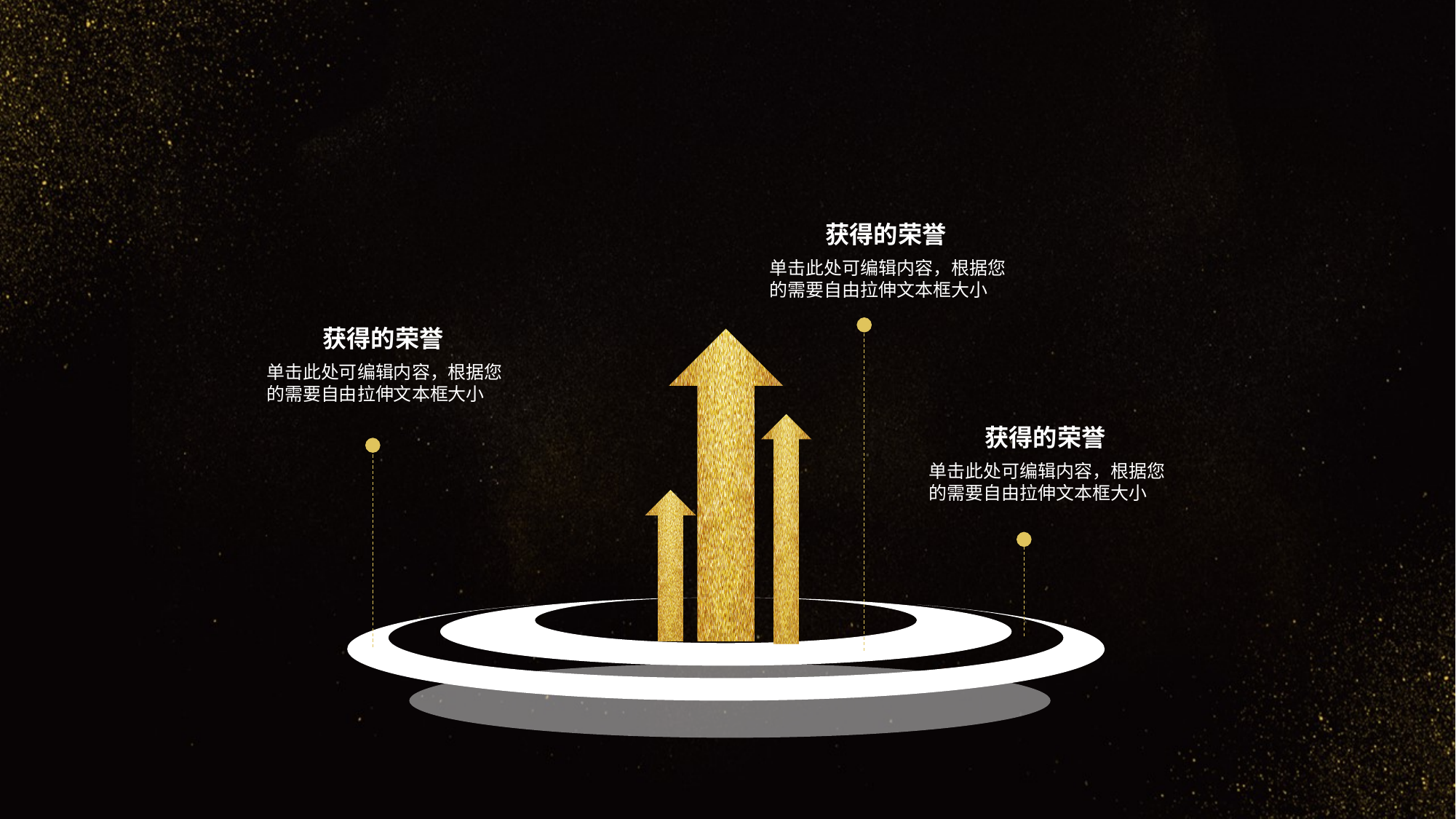

获得的荣誉
单击此处可编辑内容，根据您的需要自由拉伸文本框大小
获得的荣誉

单击此处可编辑内容，根据您的需要自由拉伸文本框大小

获得的荣誉
单击此处可编辑内容，根据您的需要自由拉伸文本框大小